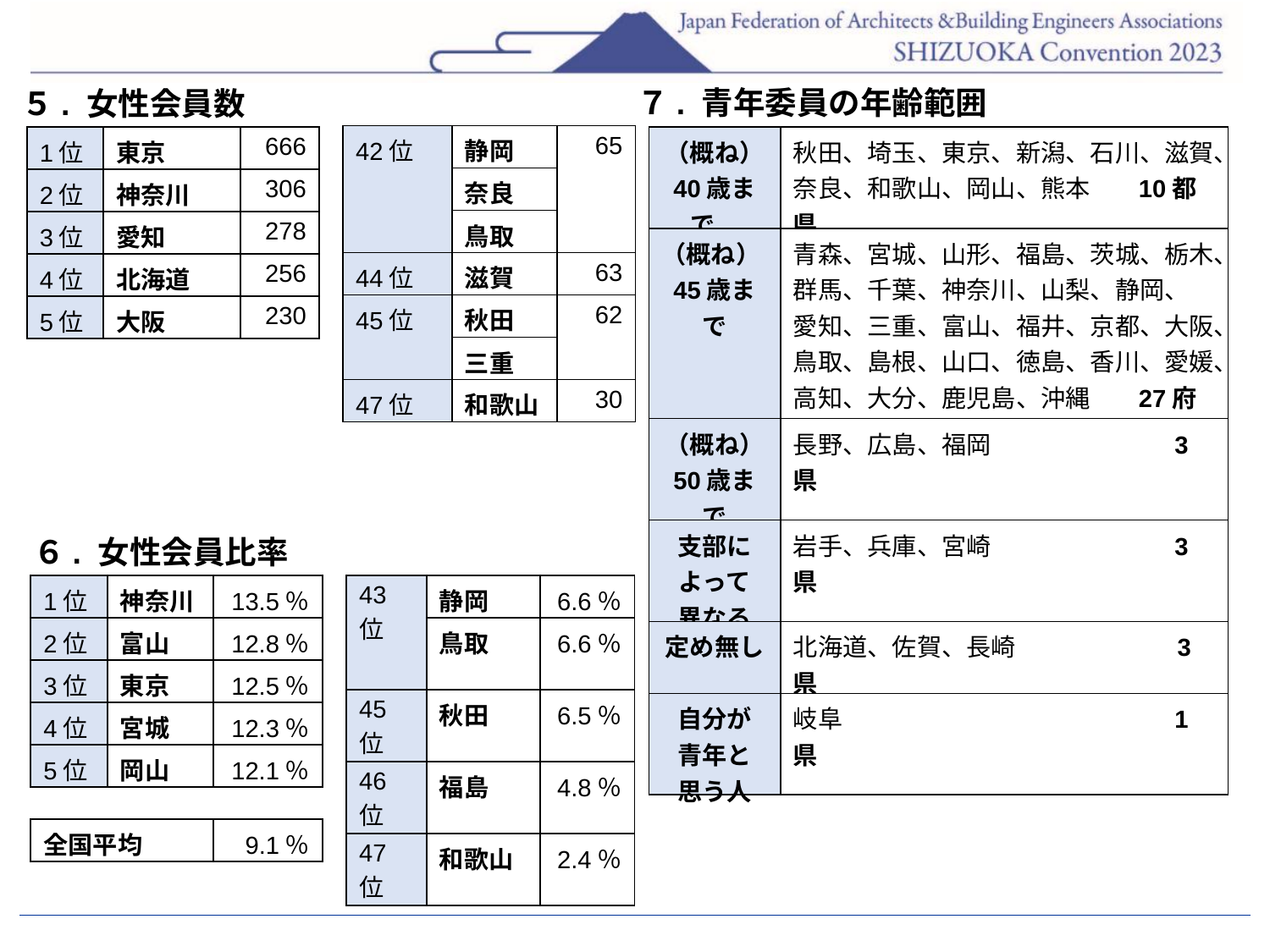

７. 青年委員の年齢範囲
５. 女性会員数
| 42位 | 静岡 | 65 |
| --- | --- | --- |
|  | 奈良 |  |
|  | 鳥取 |  |
| 44位 | 滋賀 | 63 |
| 45位 | 秋田 | 62 |
|  | 三重 |  |
| 47位 | 和歌山 | 30 |
| 1位 | 東京 | 666 |
| --- | --- | --- |
| 2位 | 神奈川 | 306 |
| 3位 | 愛知 | 278 |
| 4位 | 北海道 | 256 |
| 5位 | 大阪 | 230 |
| （概ね） 40歳まで | 秋田、埼玉、東京、新潟、石川、滋賀、奈良、和歌山、岡山、熊本　 10都県 |
| --- | --- |
| （概ね）45歳まで | 青森、宮城、山形、福島、茨城、栃木、群馬、千葉、神奈川、山梨、静岡、 愛知、三重、富山、福井、京都、大阪、 鳥取、島根、山口、徳島、香川、愛媛、 高知、大分、鹿児島、沖縄　 27府県 |
| （概ね） 50歳まで | 長野、広島、福岡　　　　　 　3県 |
| 支部によって 異なる | 岩手、兵庫、宮崎　 　　　 　　 3県 |
| 定め無し | 北海道、佐賀、長崎　　　 　　　3県 |
| 自分が 青年と 思う人 | 岐阜　　　　　　　　　　　　 1県 |
６. 女性会員比率
| 1位 | 神奈川 | 13.5％ |
| --- | --- | --- |
| 2位 | 富山 | 12.8％ |
| 3位 | 東京 | 12.5％ |
| 4位 | 宮城 | 12.3％ |
| 5位 | 岡山 | 12.1％ |
| 43位 | 静岡 | 6.6％ |
| --- | --- | --- |
|  | 鳥取 | 6.6％ |
| 45位 | 秋田 | 6.5％ |
| 46位 | 福島 | 4.8％ |
| 47位 | 和歌山 | 2.4％ |
| 全国平均 | 9.1％ |
| --- | --- |